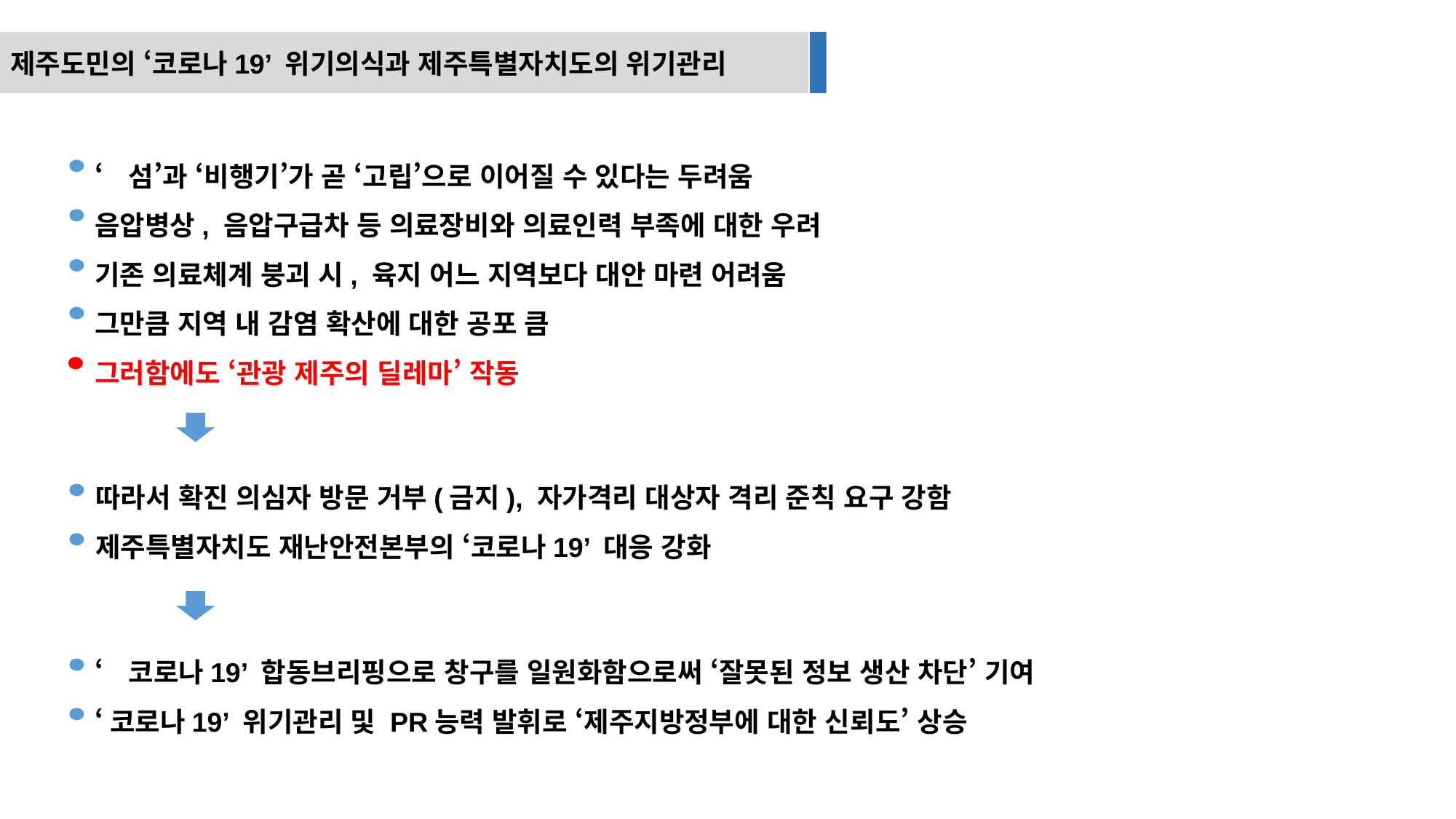

제주도민의 ‘코로나19’ 위기의식과 제주특별자치도의 위기관리
‘섬’과 ‘비행기’가 곧 ‘고립’으로 이어질 수 있다는 두려움
음압병상, 음압구급차 등 의료장비와 의료인력 부족에 대한 우려
기존 의료체계 붕괴 시, 육지 어느 지역보다 대안 마련 어려움
그만큼 지역 내 감염 확산에 대한 공포 큼
그러함에도 ‘관광 제주의 딜레마’ 작동

따라서 확진 의심자 방문 거부(금지), 자가격리 대상자 격리 준칙 요구 강함
제주특별자치도 재난안전본부의 ‘코로나19’ 대응 강화

‘코로나19’ 합동브리핑으로 창구를 일원화함으로써 ‘잘못된 정보 생산 차단’ 기여
‘코로나19’ 위기관리 및 PR능력 발휘로 ‘제주지방정부에 대한 신뢰도’ 상승